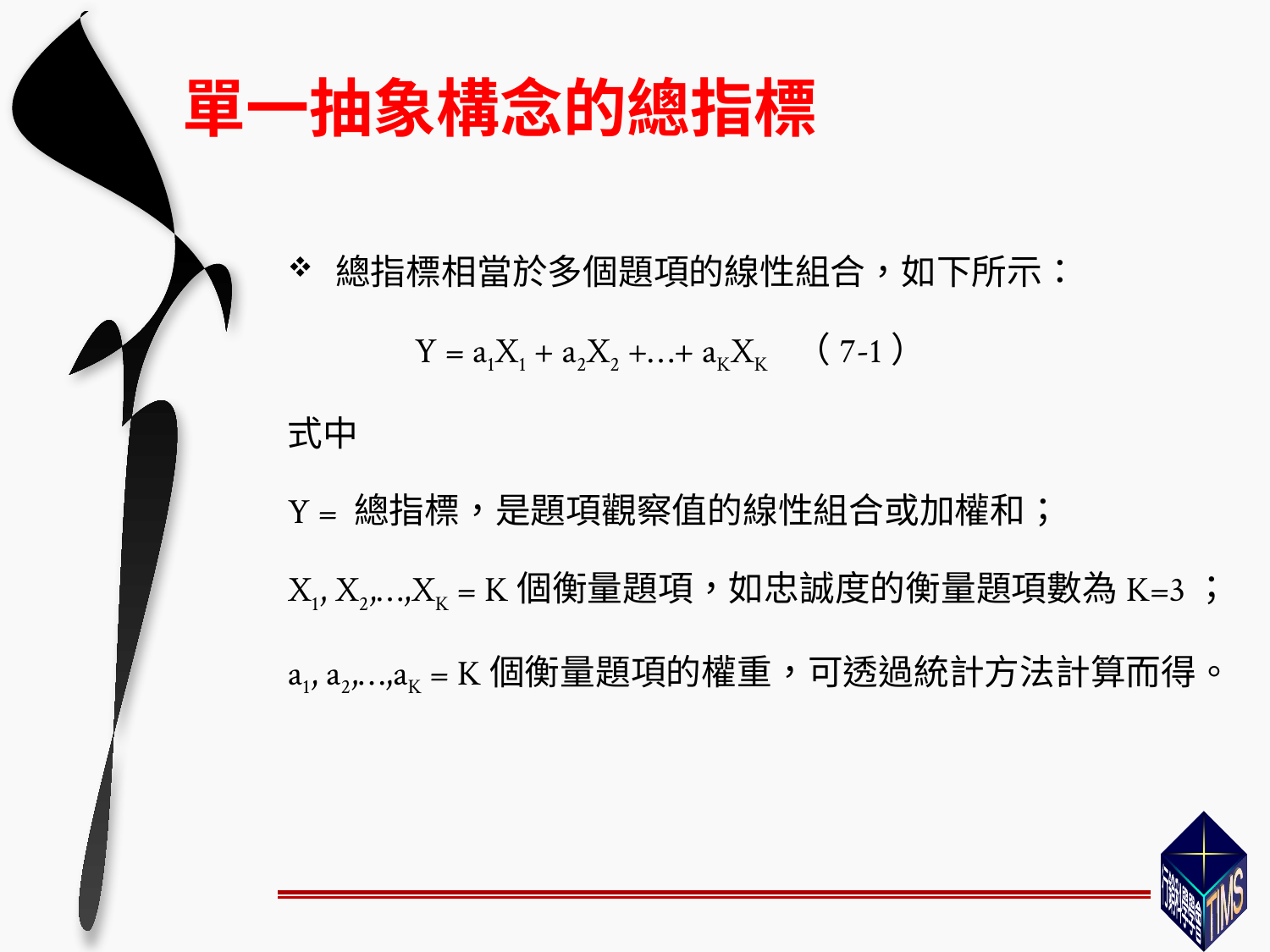

# 單一抽象構念的總指標
總指標相當於多個題項的線性組合，如下所示：
	Y = a1X1 + a2X2 +…+ aKXK	（7-1）
式中
Y = 總指標，是題項觀察值的線性組合或加權和；
X1, X2,…,XK = K個衡量題項，如忠誠度的衡量題項數為K=3；
a1, a2,…,aK = K個衡量題項的權重，可透過統計方法計算而得。